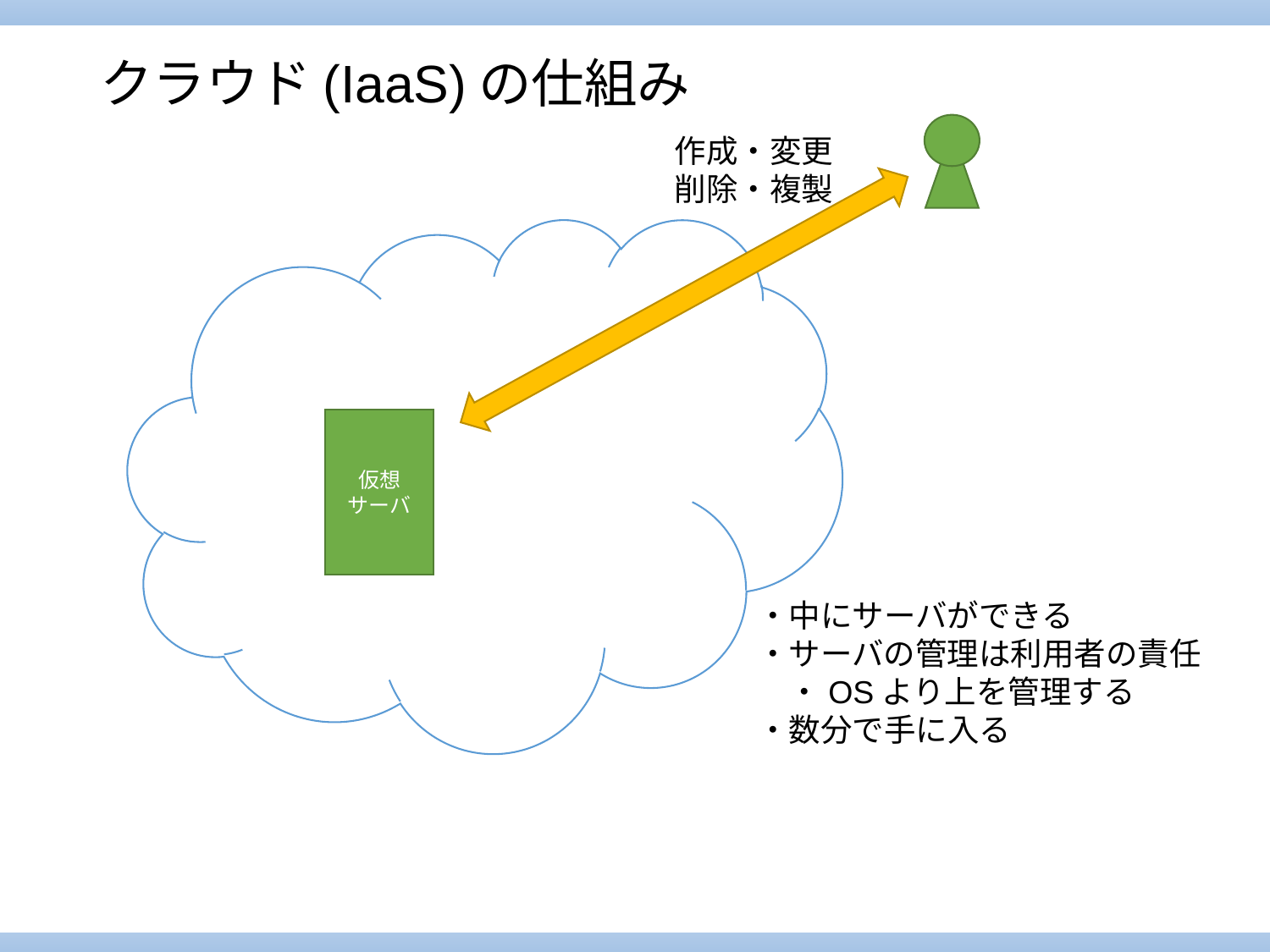

# クラウド(IaaS)の仕組み

作成・変更
削除・複製

仮想
サーバ
・中にサーバができる
・サーバの管理は利用者の責任
　・OSより上を管理する
・数分で手に入る